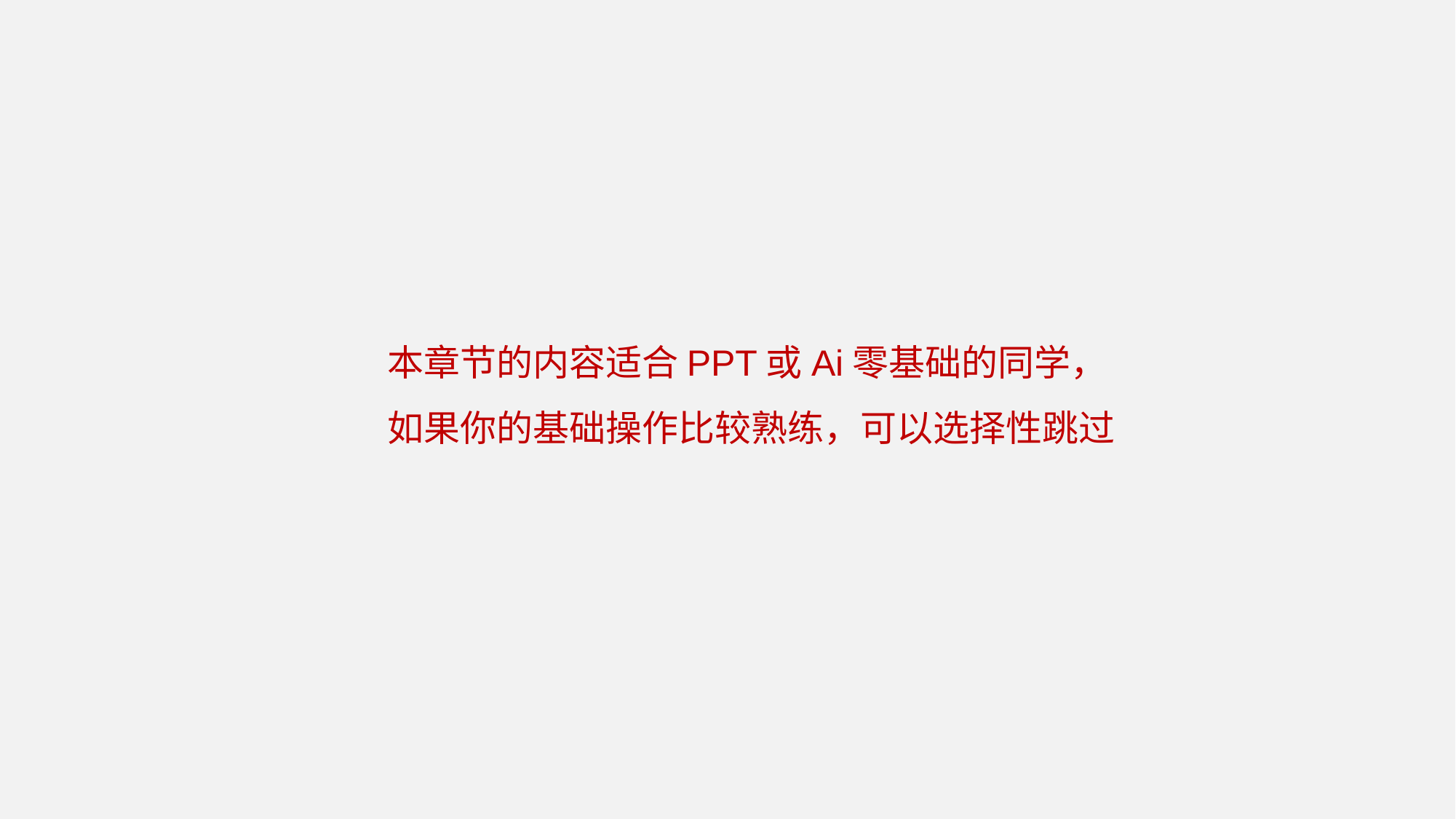

本章节的内容适合PPT或Ai零基础的同学，
如果你的基础操作比较熟练，可以选择性跳过